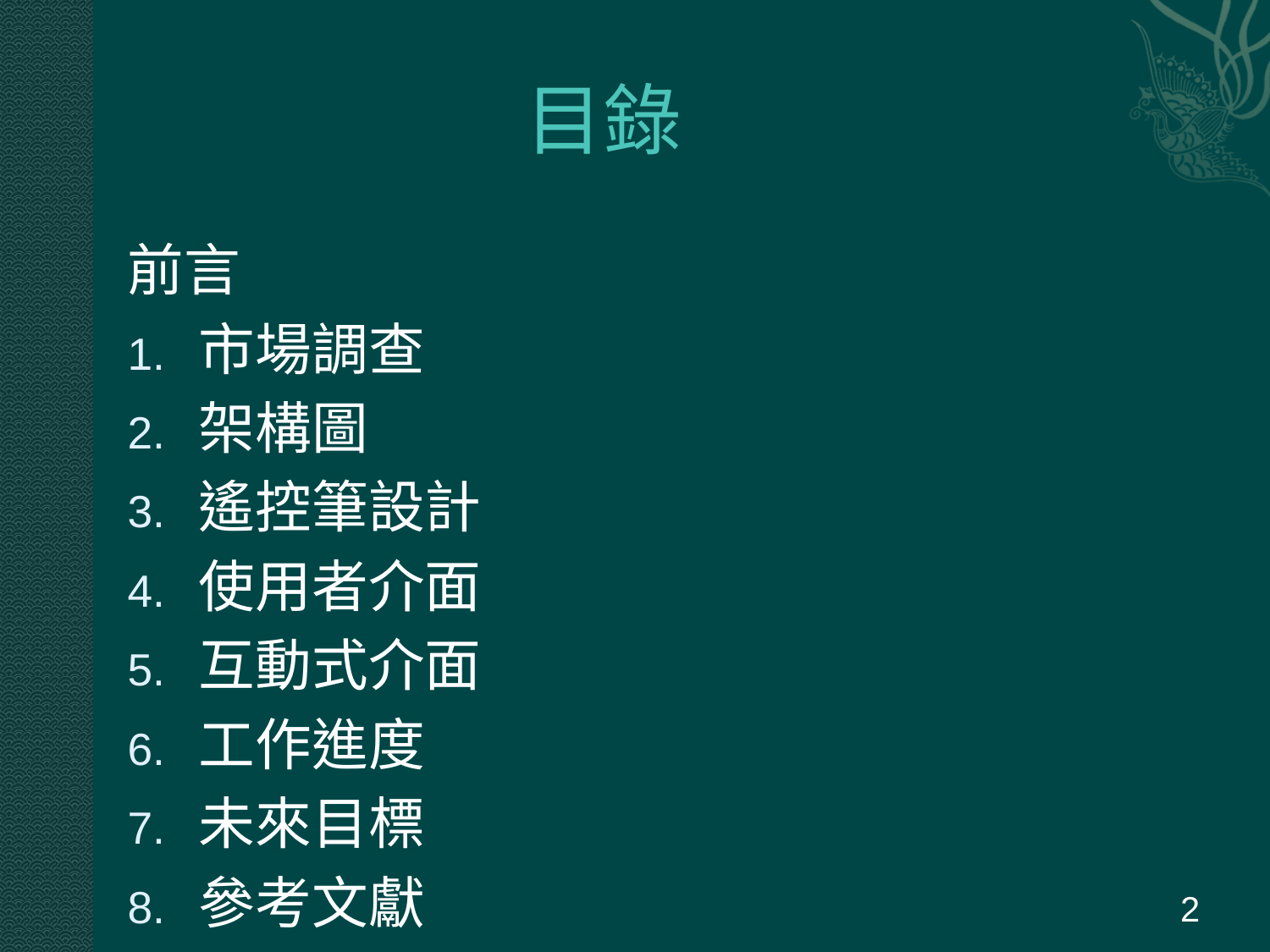

# 目錄
前言
市場調查
架構圖
遙控筆設計
使用者介面
互動式介面
工作進度
未來目標
參考文獻

2